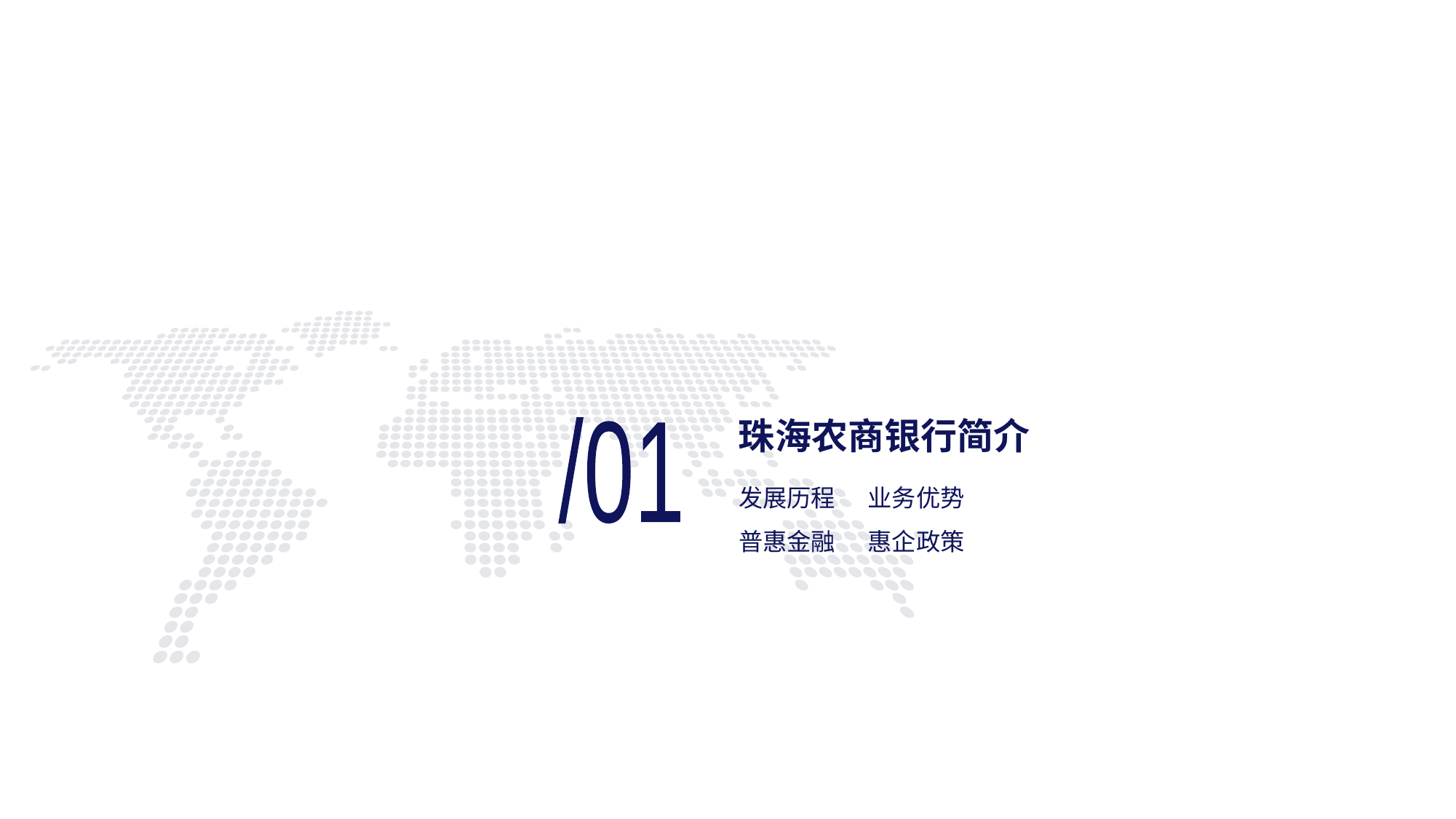

# 珠海农商银行简介
/01
发展历程      业务优势
普惠金融      惠企政策